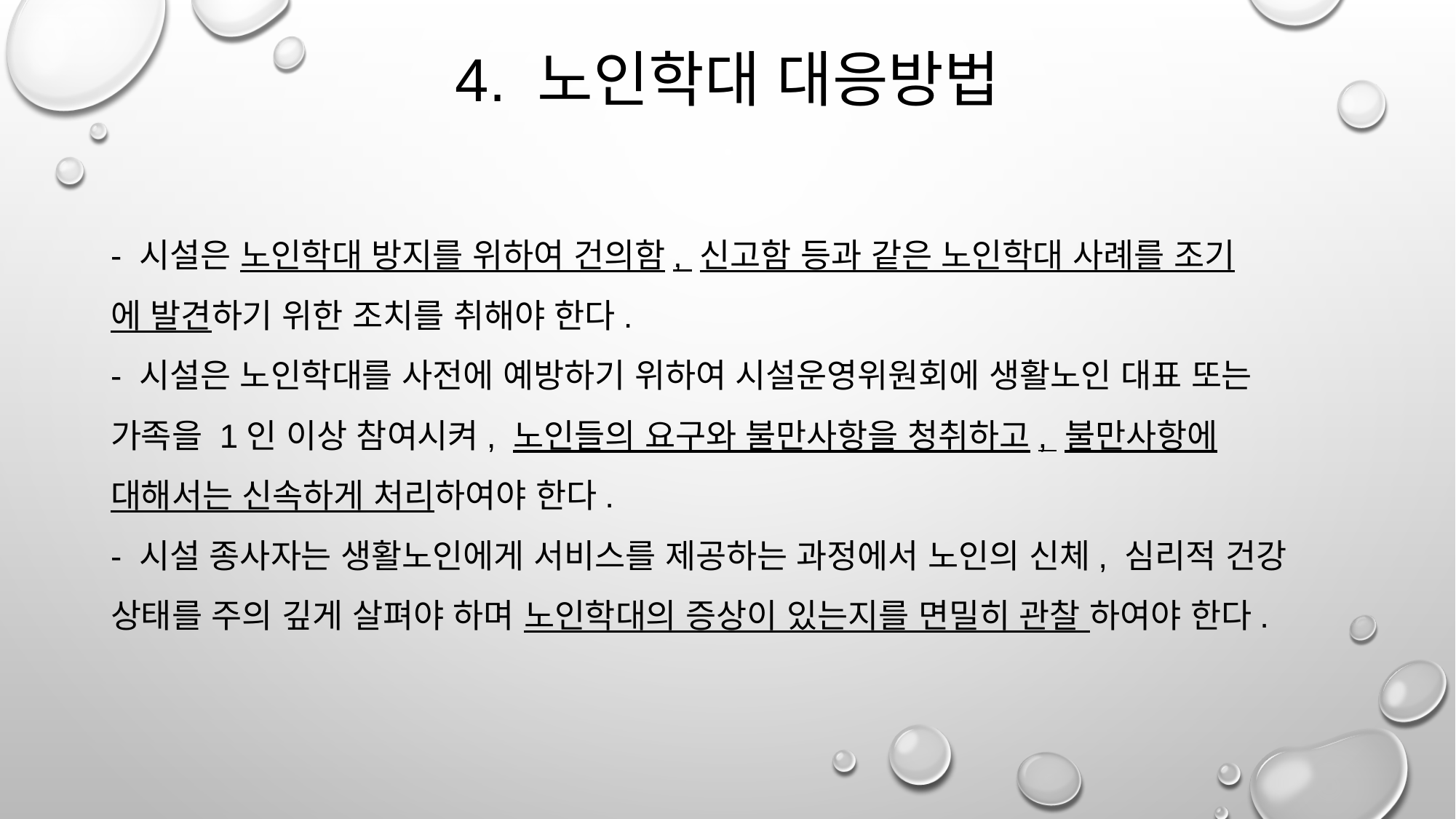

4. 노인학대 대응방법
- 시설은 노인학대 방지를 위하여 건의함, 신고함 등과 같은 노인학대 사례를 조기
에 발견하기 위한 조치를 취해야 한다.
- 시설은 노인학대를 사전에 예방하기 위하여 시설운영위원회에 생활노인 대표 또는 가족을 1인 이상 참여시켜, 노인들의 요구와 불만사항을 청취하고, 불만사항에 대해서는 신속하게 처리하여야 한다.
- 시설 종사자는 생활노인에게 서비스를 제공하는 과정에서 노인의 신체, 심리적 건강 상태를 주의 깊게 살펴야 하며 노인학대의 증상이 있는지를 면밀히 관찰 하여야 한다.